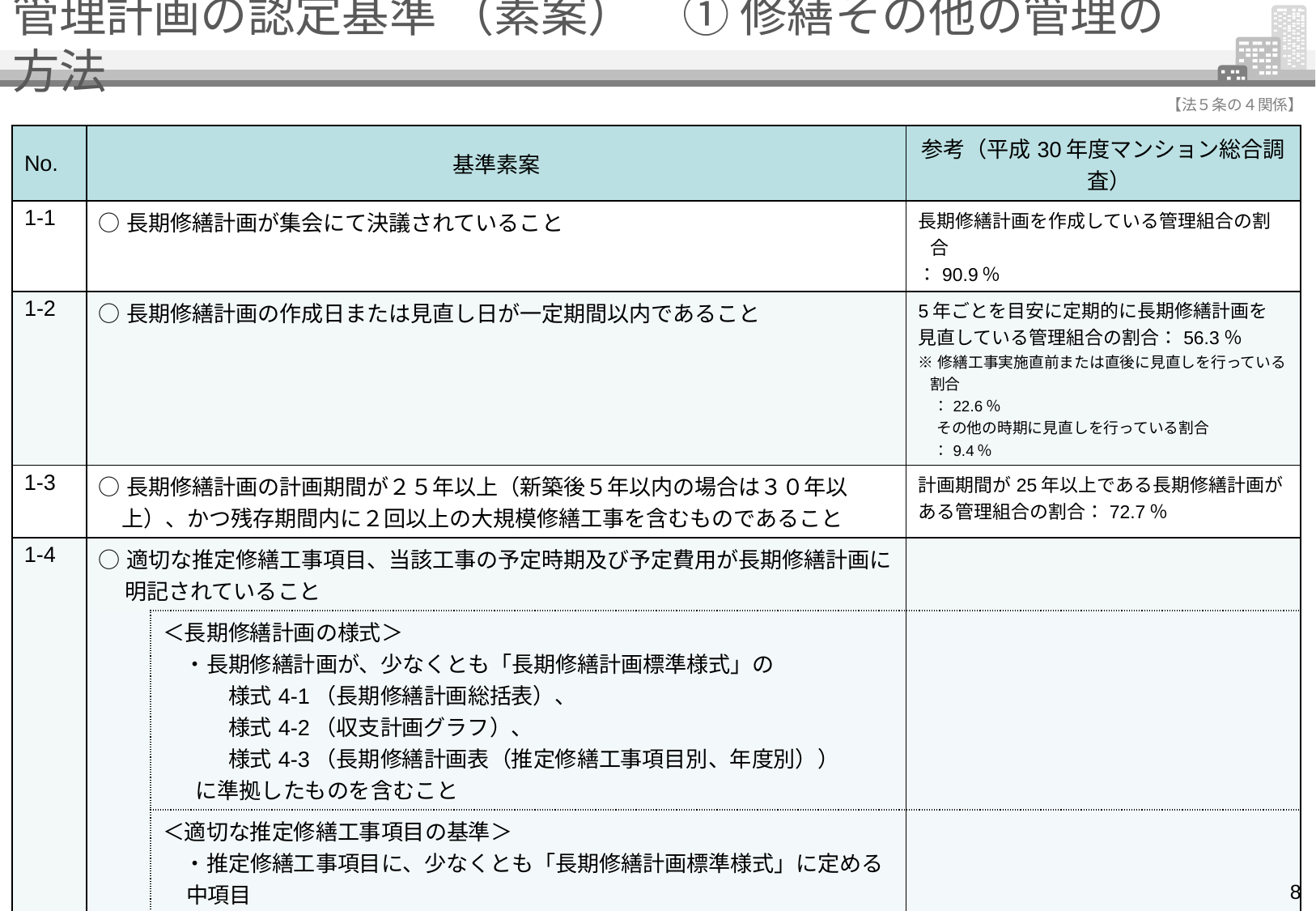

# 管理計画の認定基準 （素案）　① 修繕その他の管理の方法
【法５条の４関係】
| No. | 基準素案 |  | 参考（平成30年度マンション総合調査） |
| --- | --- | --- | --- |
| 1-1 | ○長期修繕計画が集会にて決議されていること |  | 長期修繕計画を作成している管理組合の割合 ：90.9％ |
| 1-2 | ○長期修繕計画の作成日または見直し日が一定期間以内であること |  | 5年ごとを目安に定期的に長期修繕計画を 見直している管理組合の割合：56.3％ ※修繕工事実施直前または直後に見直しを行っている割合 　：22.6％ 　 その他の時期に見直しを行っている割合 　：9.4％ |
| 1-3 | ○長期修繕計画の計画期間が２５年以上（新築後５年以内の場合は３０年以上）、かつ残存期間内に２回以上の大規模修繕工事を含むものであること |  | 計画期間が25年以上である長期修繕計画が ある管理組合の割合：72.7％ |
| 1-4 | ○適切な推定修繕工事項目、当該工事の予定時期及び予定費用が長期修繕計画に 　 明記されていること |  |  |
|  |  | ＜長期修繕計画の様式＞ 　・長期修繕計画が、少なくとも「長期修繕計画標準様式」の 　　　様式4-1（長期修繕計画総括表）、 　　　様式4-2（収支計画グラフ）、 　　　様式4-3（長期修繕計画表（推定修繕工事項目別、年度別）） 　に準拠したものを含むこと |  |
|  |  | ＜適切な推定修繕工事項目の基準＞ 　・推定修繕工事項目に、少なくとも「長期修繕計画標準様式」に定める中項目 　（19項目）を含むこと（該当する設備がない場合はその旨を記載すること） |  |
|  |  | ＜工事の予定時期及び予定費用の明記＞ 　・推定修繕工事項目毎の修繕周期、工事の予定時期、予定費用が明記されて 　　いること（期間に幅を持って記載することは可） 　・推定修繕工事項目に記載された工事が計画期間内に行われない予定の場合、参考情報として当該工事の予定時期及び推定修繕工事費が記載されていること |  |
8